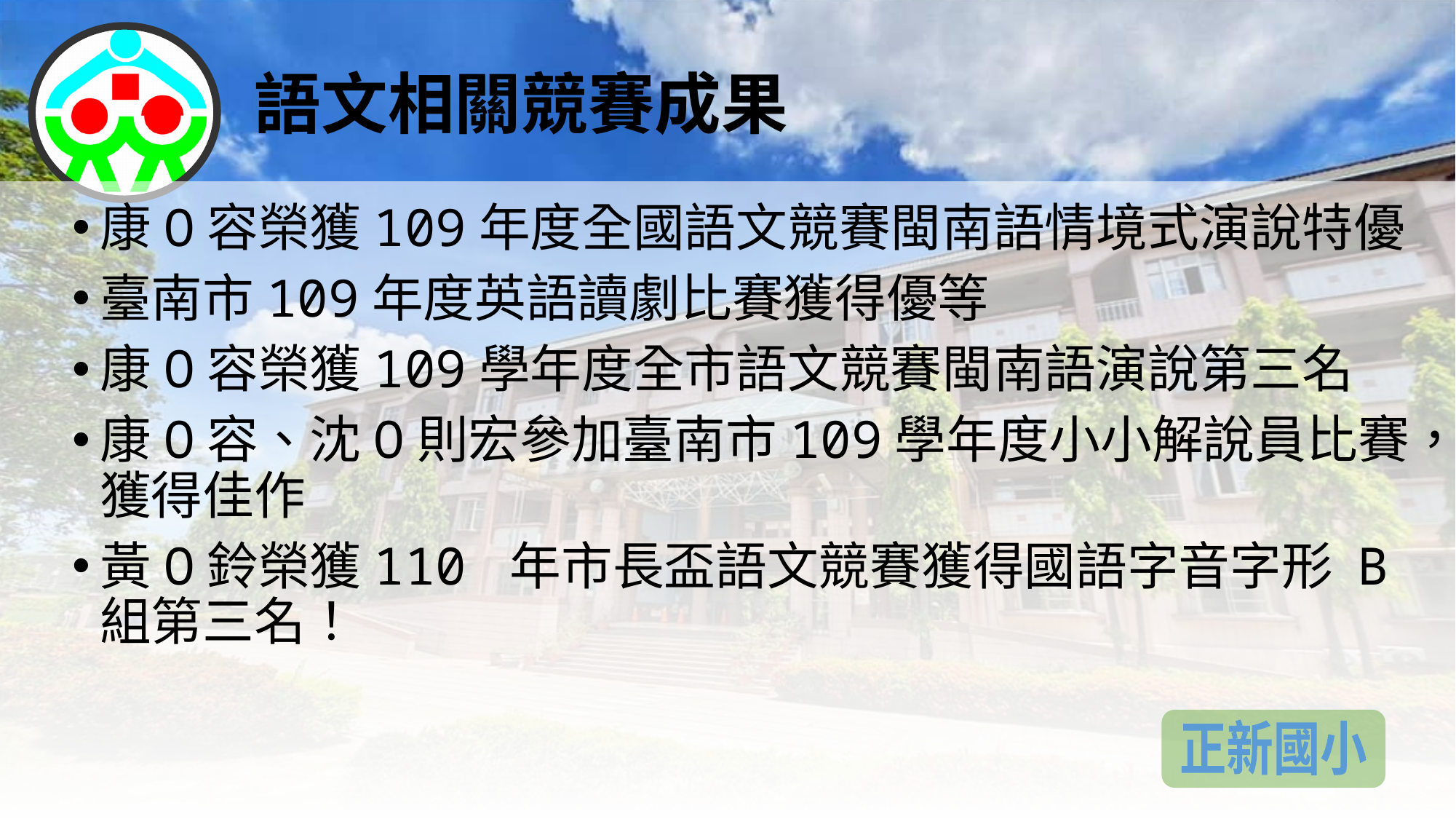

# 語文相關競賽成果
康O容榮獲109年度全國語文競賽閩南語情境式演說特優
臺南市109年度英語讀劇比賽獲得優等
康O容榮獲109學年度全市語文競賽閩南語演說第三名
康O容、沈O則宏參加臺南市109學年度小小解說員比賽，獲得佳作
黃O鈴榮獲110 年市長盃語文競賽獲得國語字音字形 B 組第三名！